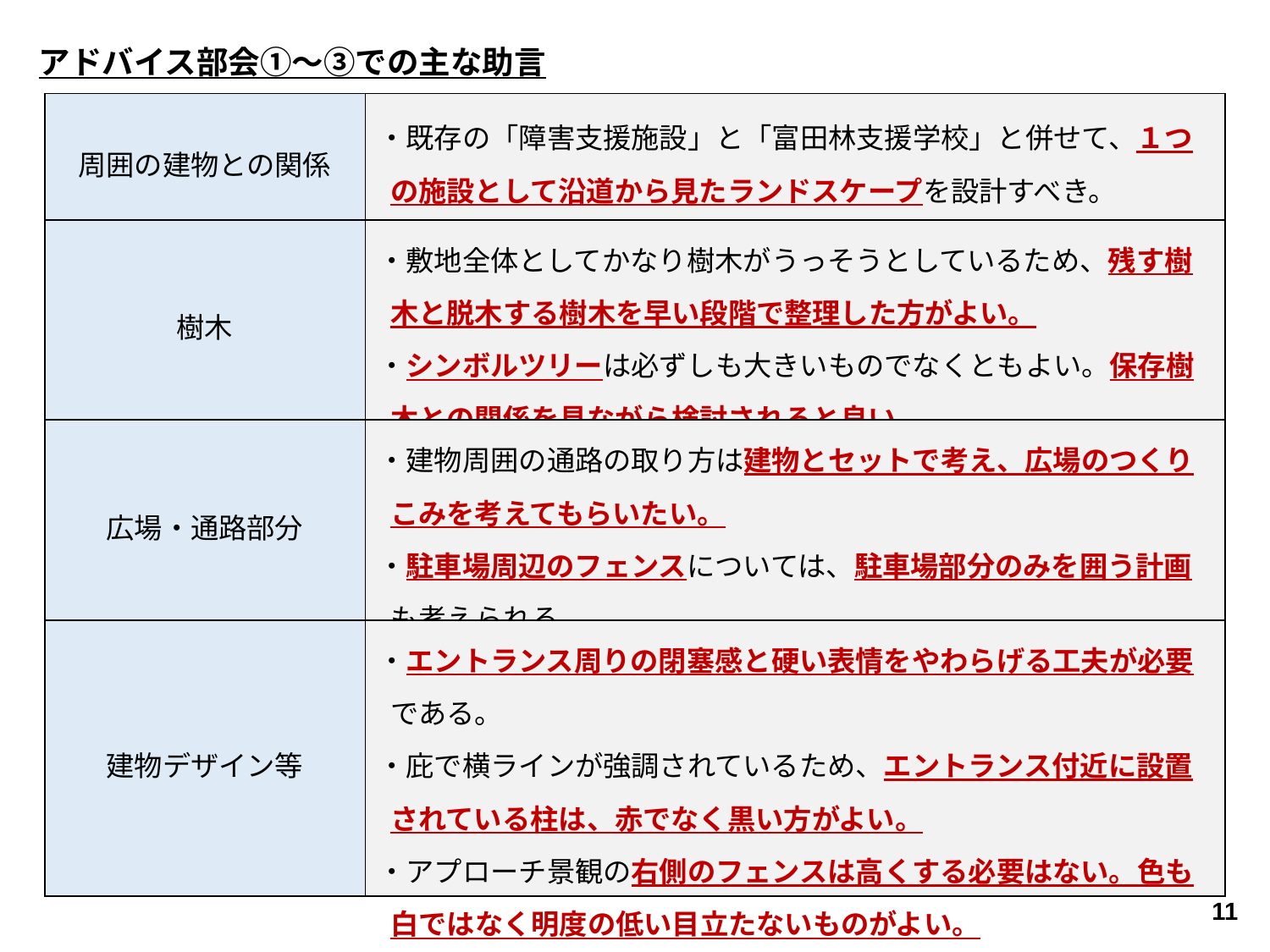

アドバイス部会①～③での主な助言
| 周囲の建物との関係 | ・既存の「障害支援施設」と「富田林支援学校」と併せて、１つの施設として沿道から見たランドスケープを設計すべき。 |
| --- | --- |
| 樹木 | ・敷地全体としてかなり樹木がうっそうとしているため、残す樹木と脱木する樹木を早い段階で整理した方がよい。 ・シンボルツリーは必ずしも大きいものでなくともよい。保存樹木との関係を見ながら検討されると良い。 |
| 広場・通路部分 | ・建物周囲の通路の取り方は建物とセットで考え、広場のつくりこみを考えてもらいたい。 ・駐車場周辺のフェンスについては、駐車場部分のみを囲う計画も考えられる。 |
| 建物デザイン等 | ・エントランス周りの閉塞感と硬い表情をやわらげる工夫が必要である。 ・庇で横ラインが強調されているため、エントランス付近に設置されている柱は、赤でなく黒い方がよい。 ・アプローチ景観の右側のフェンスは高くする必要はない。色も白ではなく明度の低い目立たないものがよい。 |
11